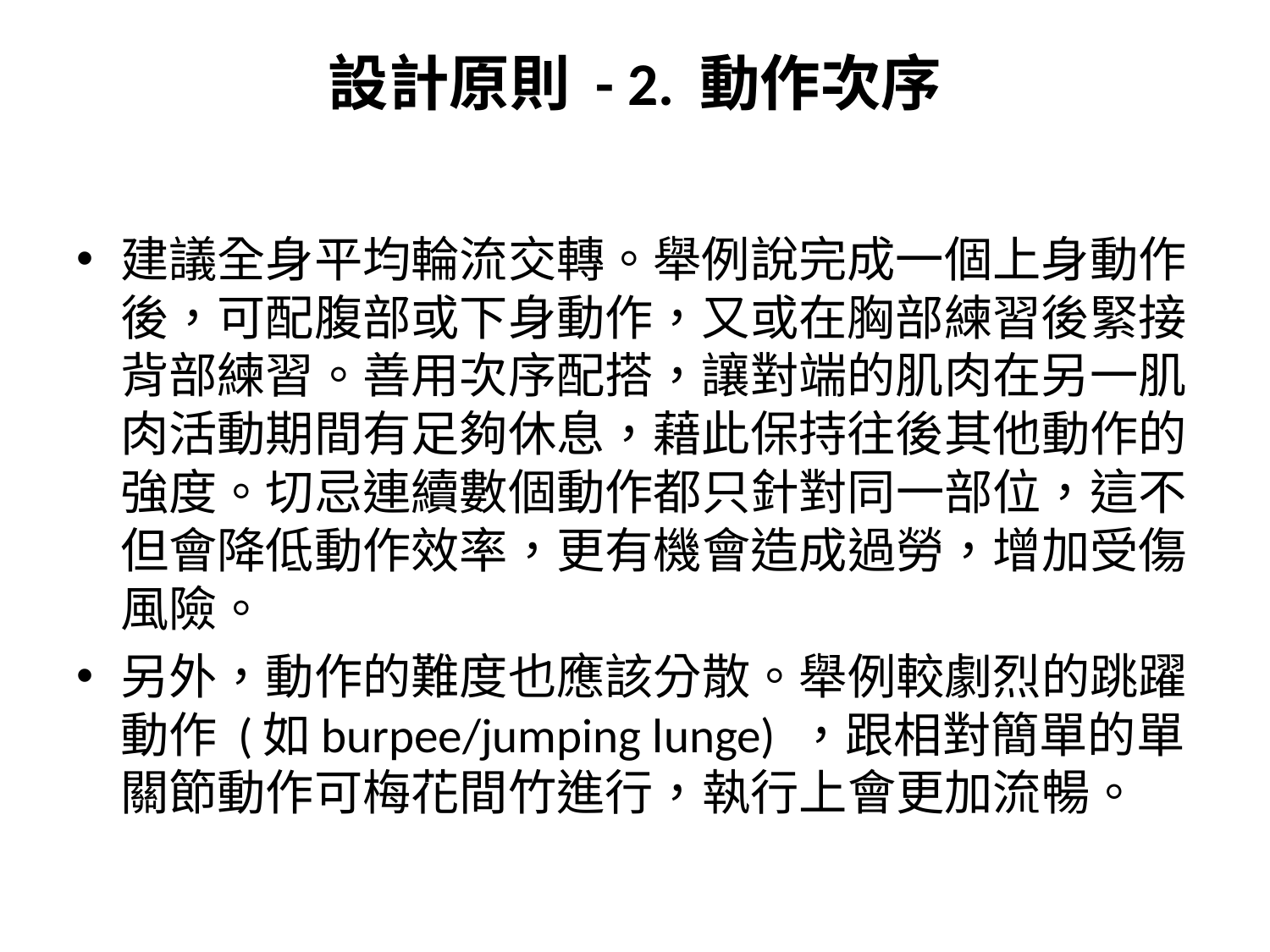

# 設計原則 - 2. 動作次序
建議全身平均輪流交轉。舉例說完成一個上身動作後，可配腹部或下身動作，又或在胸部練習後緊接背部練習。善用次序配搭，讓對端的肌肉在另一肌肉活動期間有足夠休息，藉此保持往後其他動作的強度。切忌連續數個動作都只針對同一部位，這不但會降低動作效率，更有機會造成過勞，增加受傷風險。
另外，動作的難度也應該分散。舉例較劇烈的跳躍動作 (如burpee/jumping lunge) ，跟相對簡單的單關節動作可梅花間竹進行，執行上會更加流暢。